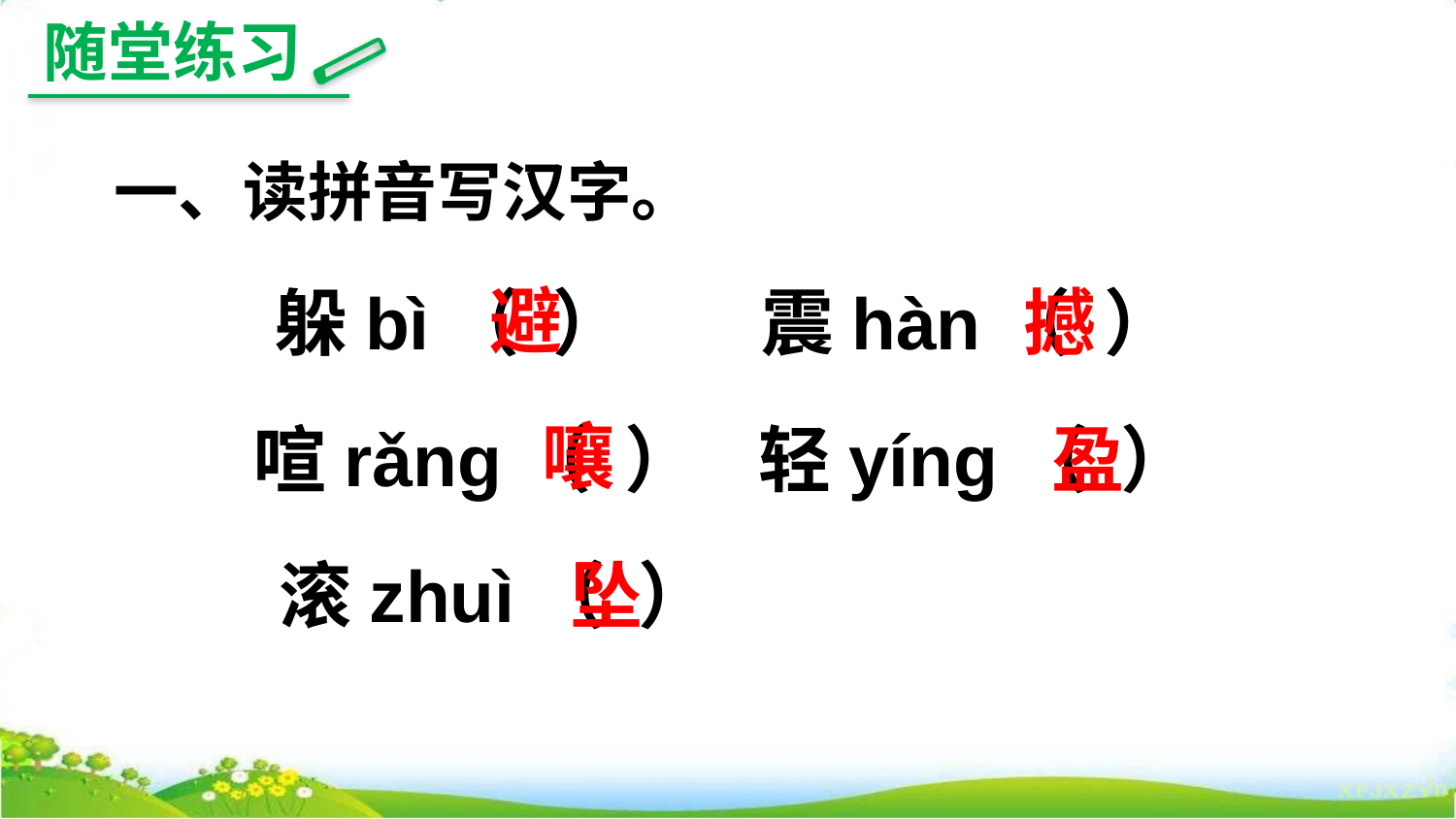

随堂练习

一、读拼音写汉字。
避
躲bì（  ）
震hàn（  ）
撼
嚷
喧rǎnɡ（  ）
轻yínɡ（  ）
盈
滚zhuì（  ）
坠